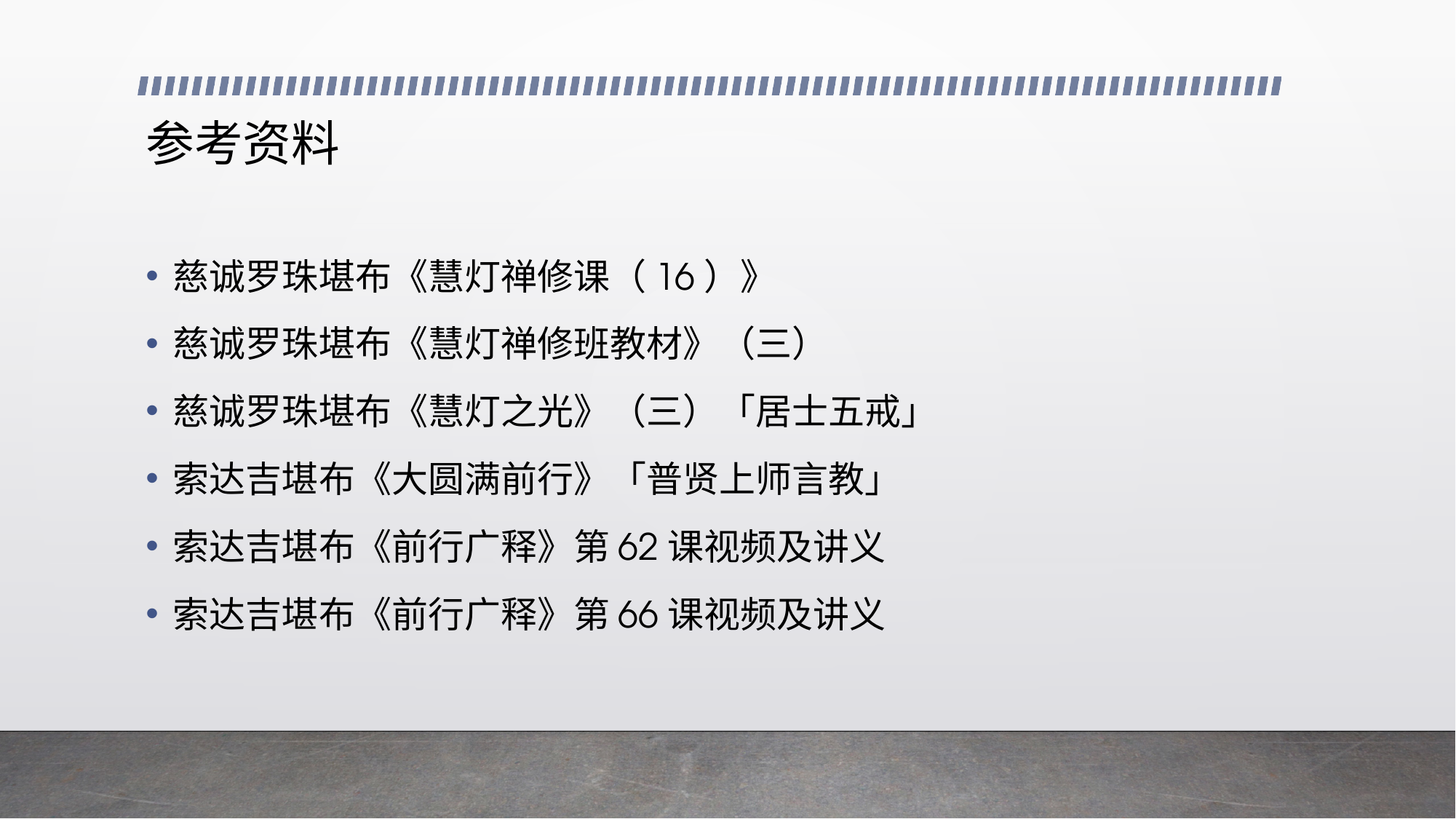

# 参考资料
慈诚罗珠堪布《慧灯禅修课（16）》
慈诚罗珠堪布《慧灯禅修班教材》（三）
慈诚罗珠堪布《慧灯之光》（三）「居士五戒」
索达吉堪布《大圆满前行》「普贤上师言教」
索达吉堪布《前行广释》第62课视频及讲义
索达吉堪布《前行广释》第66课视频及讲义